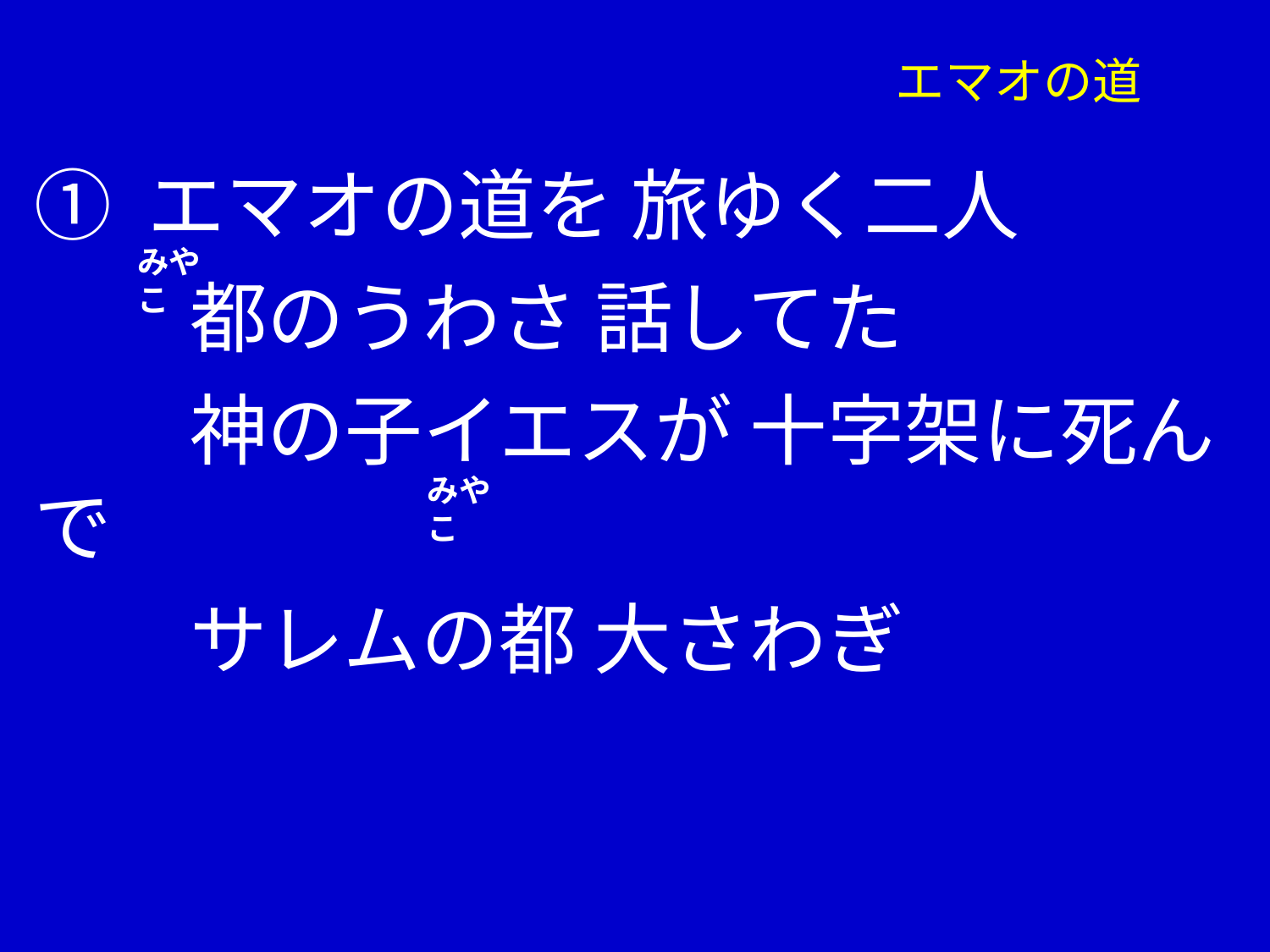

# エマオの道
① エマオの道を 旅ゆく二人
　　都のうわさ 話してた
　　神の子イエスが 十字架に死んで
　　サレムの都 大さわぎ
みやこ
みやこ